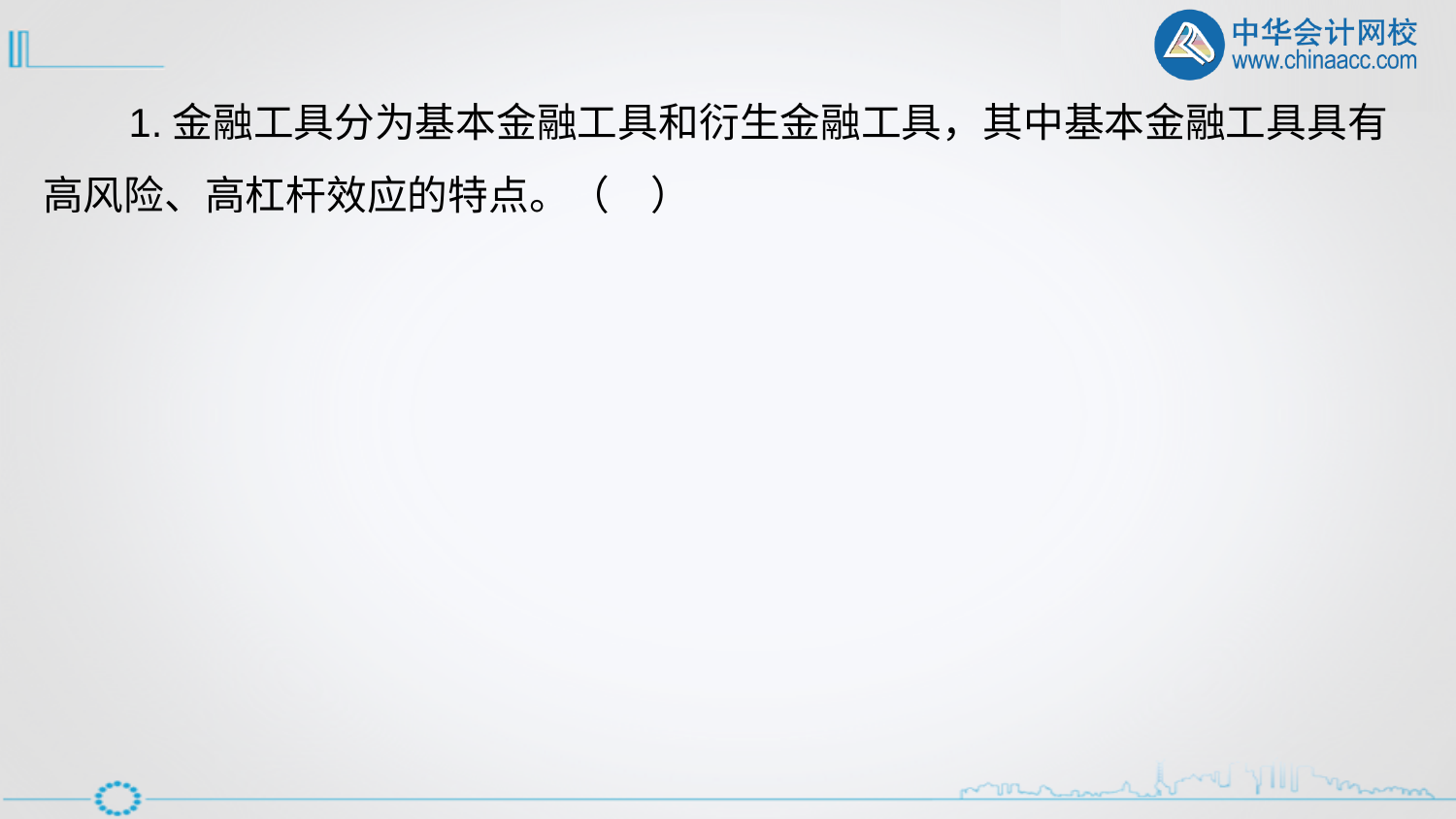

1.金融工具分为基本金融工具和衍生金融工具，其中基本金融工具具有高风险、高杠杆效应的特点。（　）